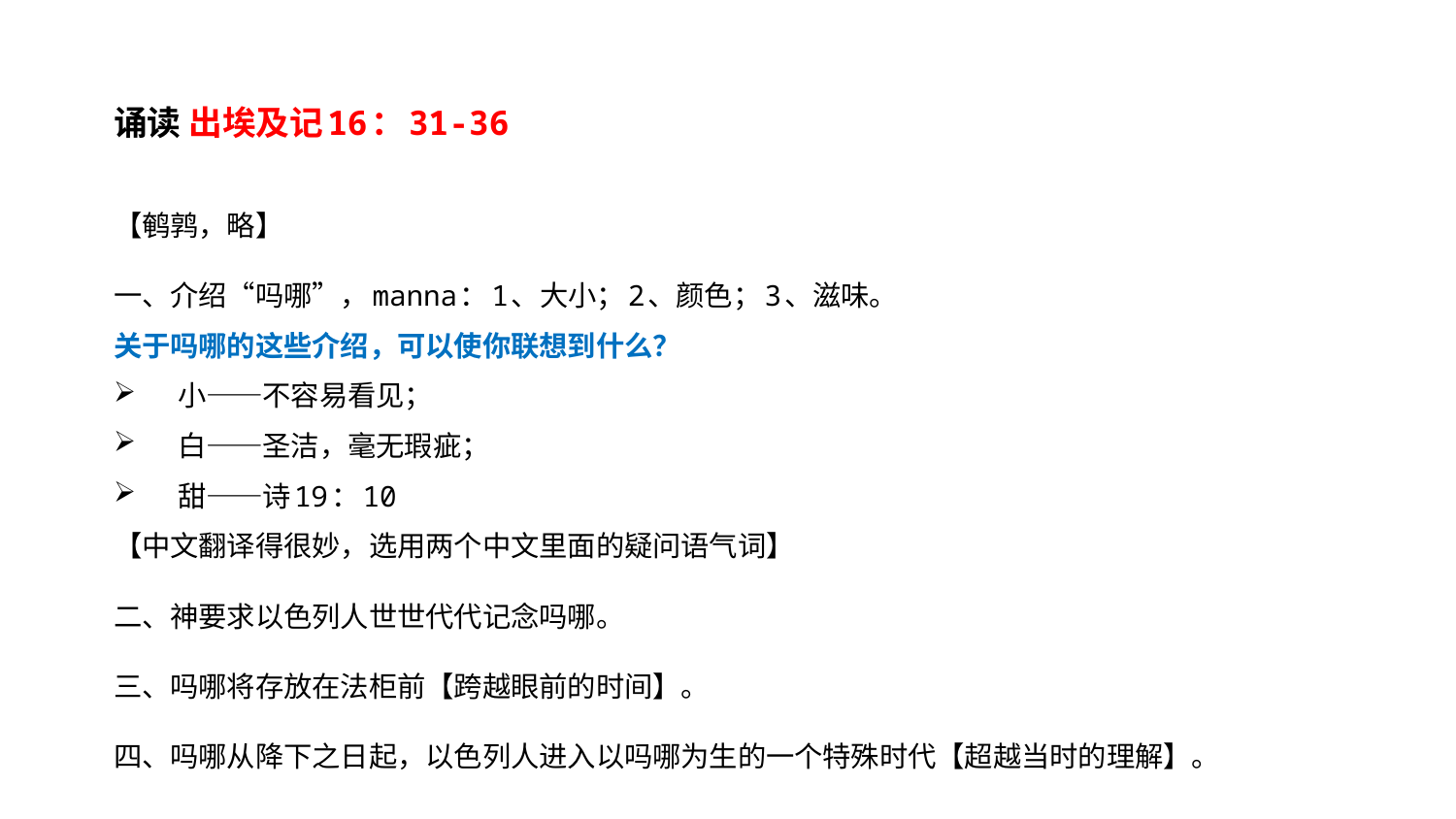

诵读 出埃及记16：31-36

【鹌鹑，略】

一、介绍“吗哪”，manna：1、大小；2、颜色；3、滋味。
关于吗哪的这些介绍，可以使你联想到什么？
	小——不容易看见；
	白——圣洁，毫无瑕疵；
	甜——诗19：10
【中文翻译得很妙，选用两个中文里面的疑问语气词】

二、神要求以色列人世世代代记念吗哪。

三、吗哪将存放在法柜前【跨越眼前的时间】。

四、吗哪从降下之日起，以色列人进入以吗哪为生的一个特殊时代【超越当时的理解】。